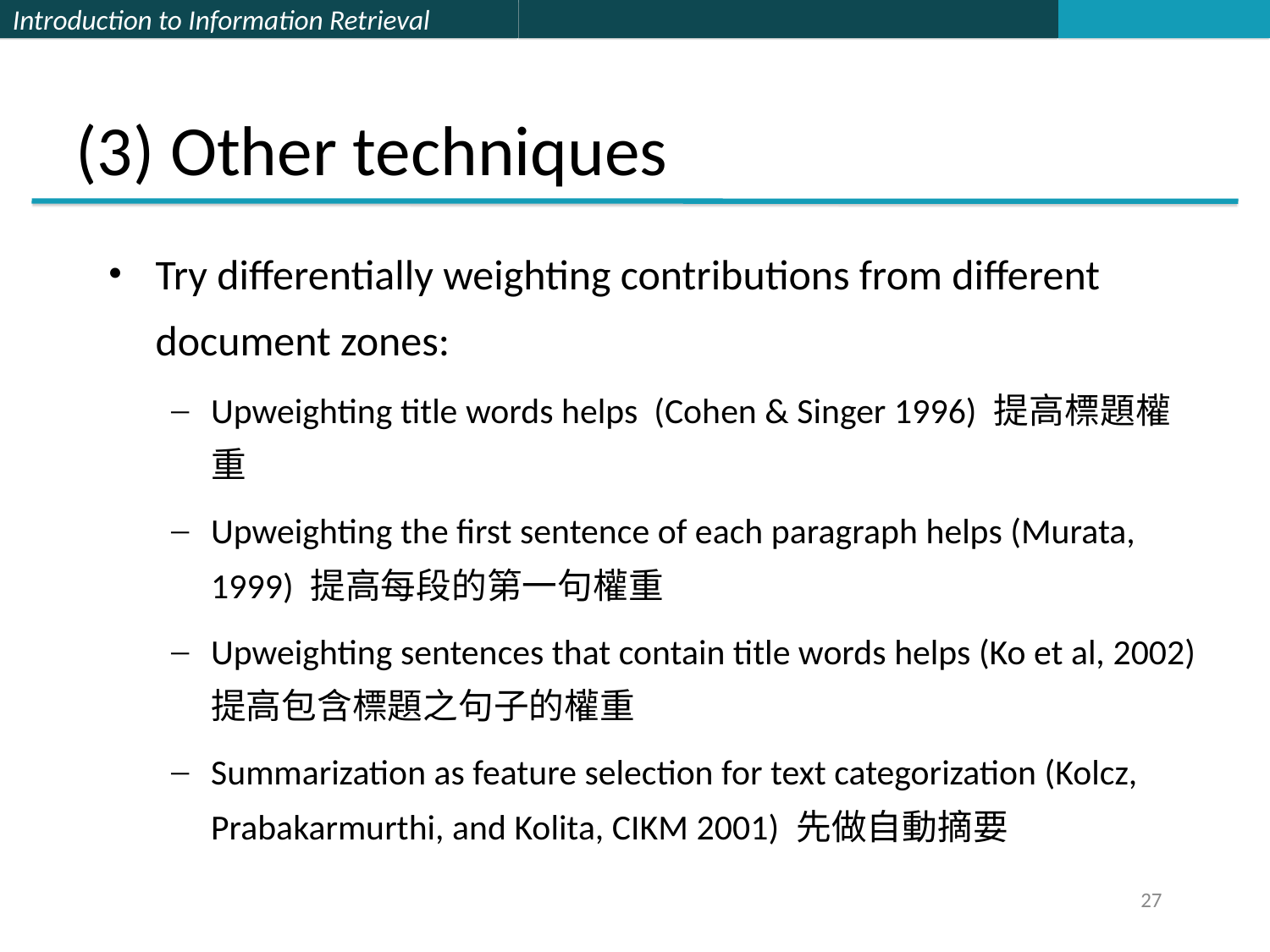

# (3) Other techniques
Try differentially weighting contributions from different document zones:
Upweighting title words helps  (Cohen & Singer 1996) 提高標題權重
Upweighting the first sentence of each paragraph helps (Murata, 1999) 提高每段的第一句權重
Upweighting sentences that contain title words helps (Ko et al, 2002) 提高包含標題之句子的權重
Summarization as feature selection for text categorization (Kolcz, Prabakarmurthi, and Kolita, CIKM 2001) 先做自動摘要
27